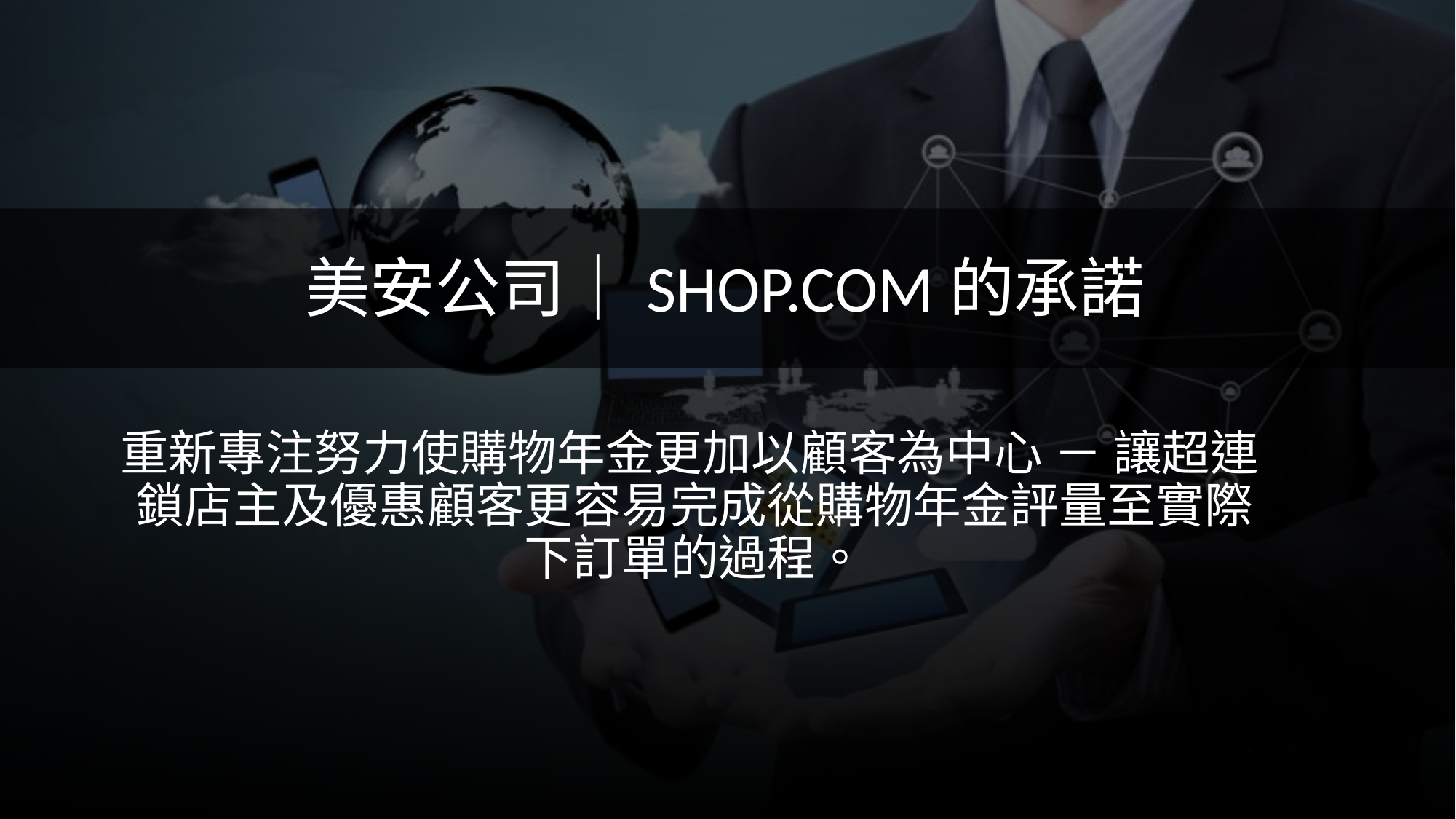

美安公司｜SHOP.COM的承諾
重新專注努力使購物年金更加以顧客為中心 － 讓超連鎖店主及優惠顧客更容易完成從購物年金評量至實際下訂單的過程。